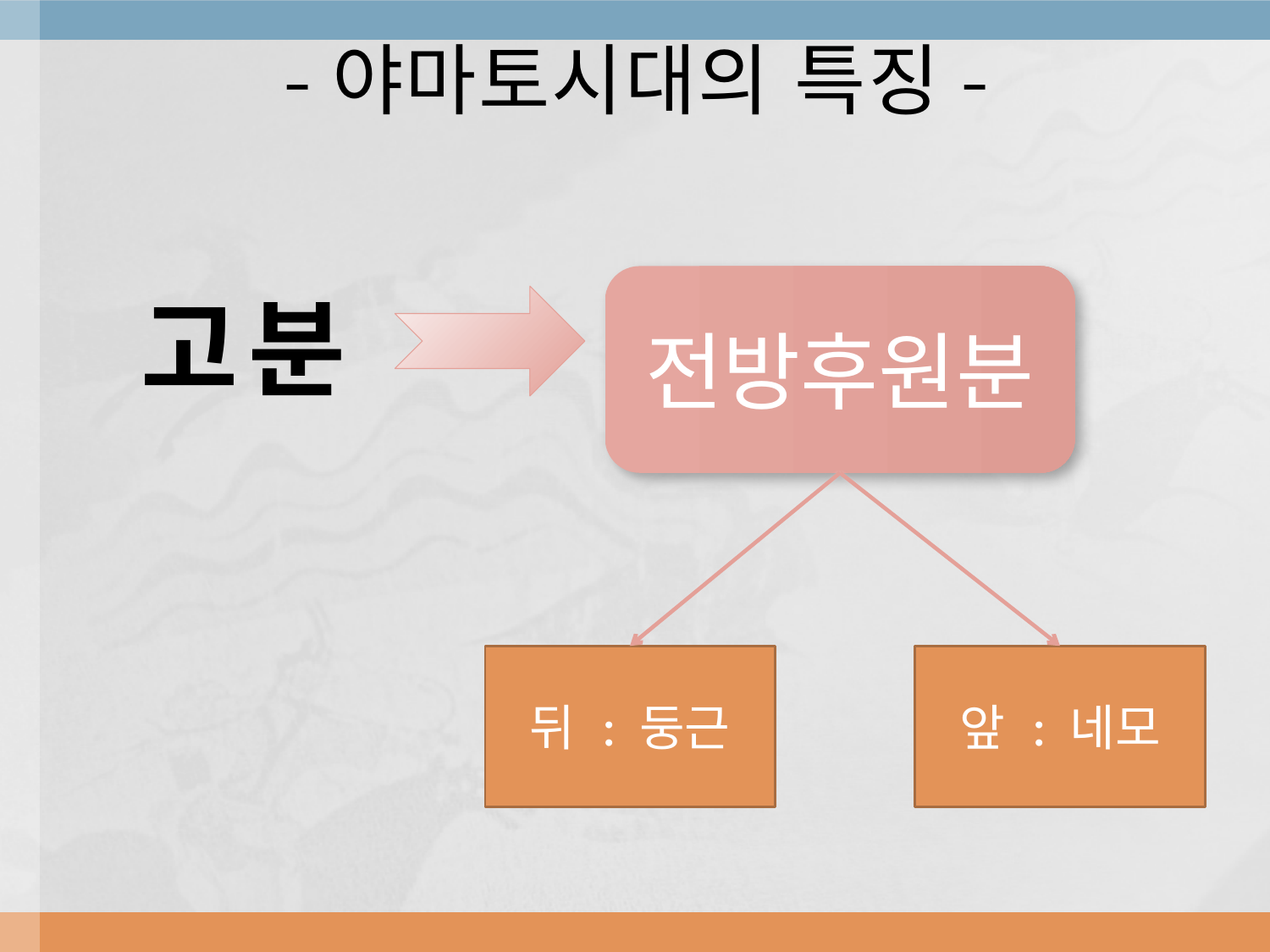

# -야마토시대의 특징-
전방후원분

고분
뒤 : 둥근
앞 : 네모